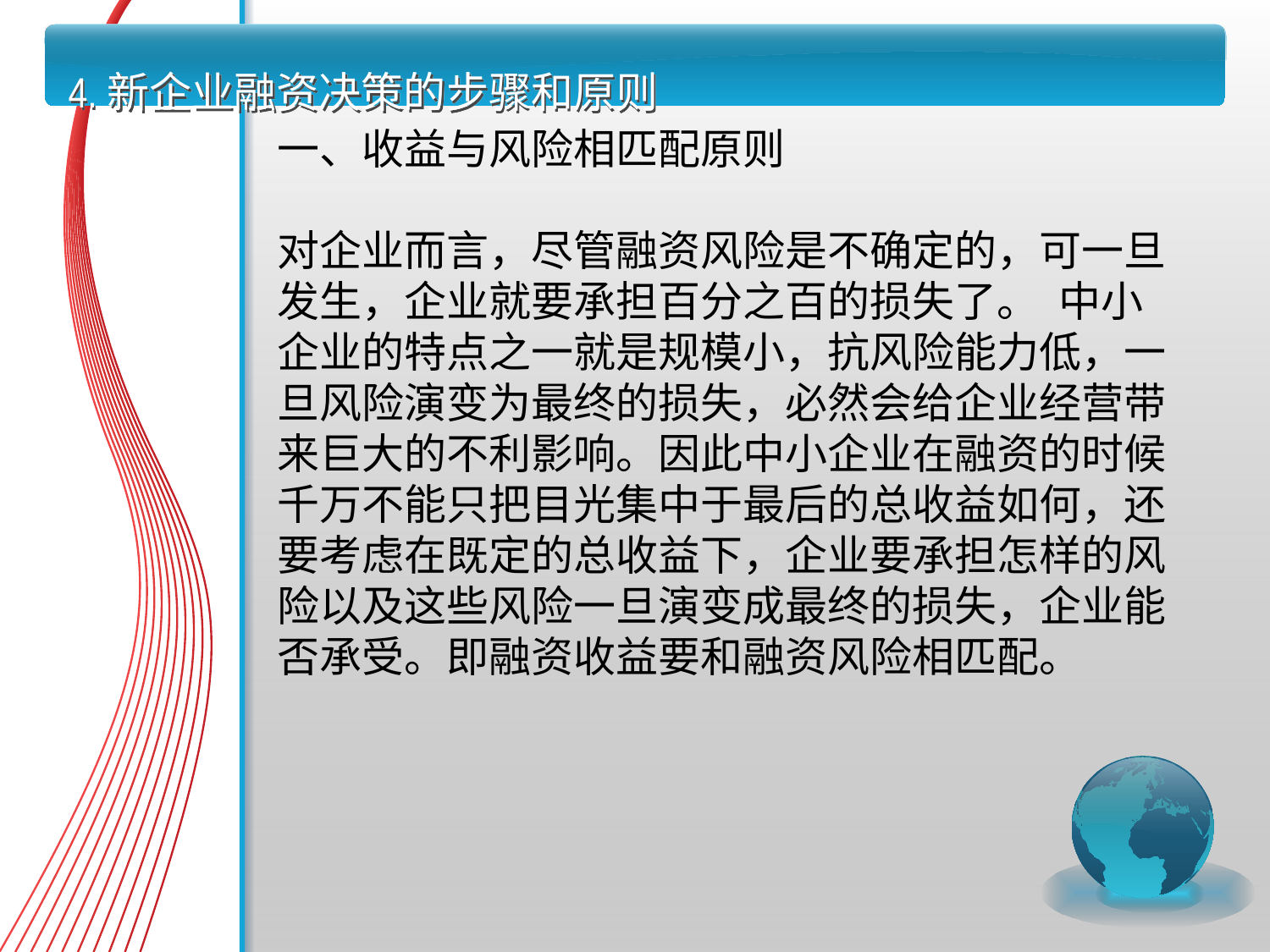

# 4.新企业融资决策的步骤和原则
一、收益与风险相匹配原则

对企业而言，尽管融资风险是不确定的，可一旦发生，企业就要承担百分之百的损失了。  中小企业的特点之一就是规模小，抗风险能力低，一旦风险演变为最终的损失，必然会给企业经营带来巨大的不利影响。因此中小企业在融资的时候千万不能只把目光集中于最后的总收益如何，还要考虑在既定的总收益下，企业要承担怎样的风险以及这些风险一旦演变成最终的损失，企业能否承受。即融资收益要和融资风险相匹配。